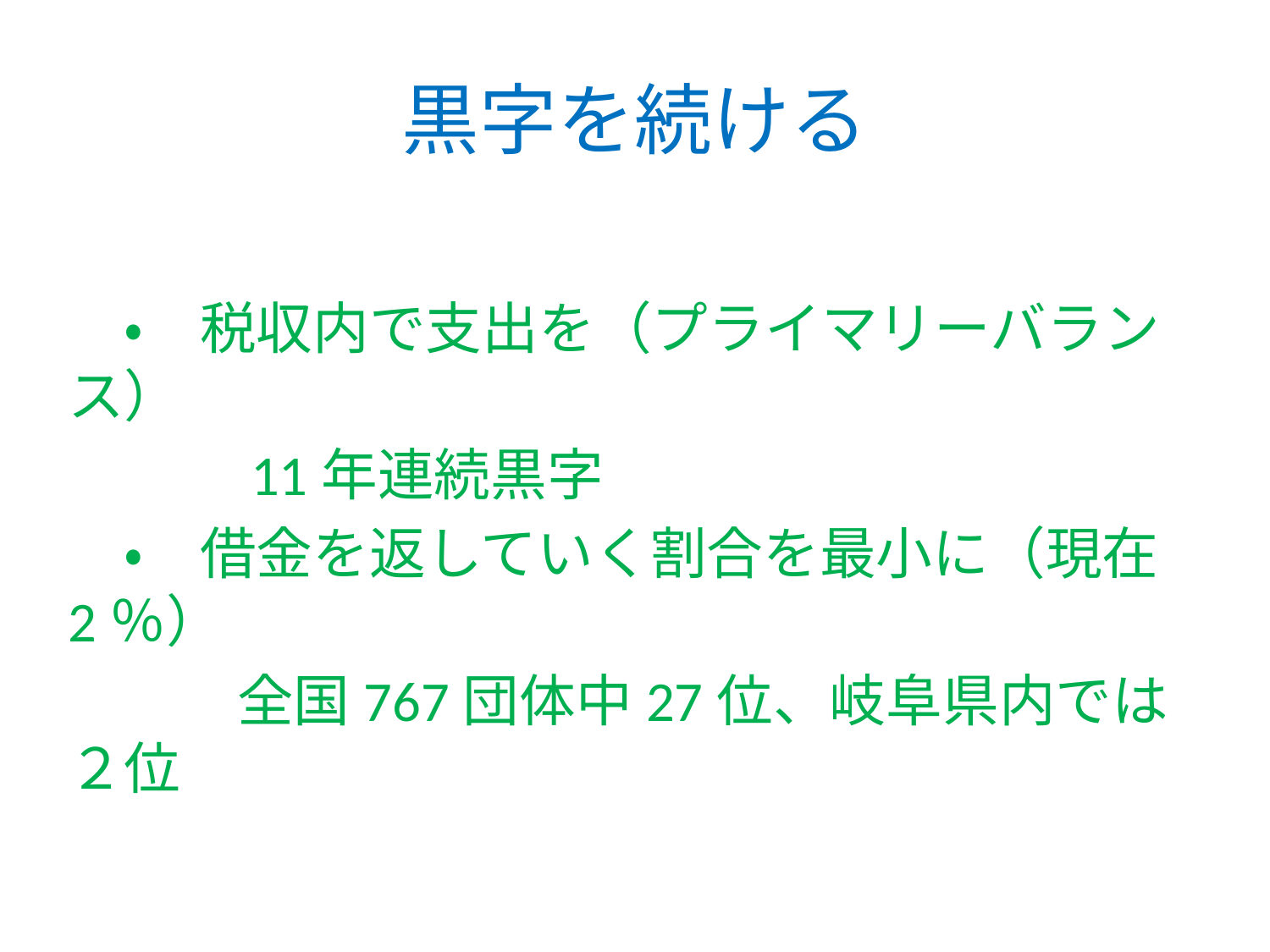

# 黒字を続ける
　・　税収内で支出を（プライマリーバランス）
　　　11年連続黒字
　・　借金を返していく割合を最小に（現在2％）
　　　全国767団体中27位、岐阜県内では２位